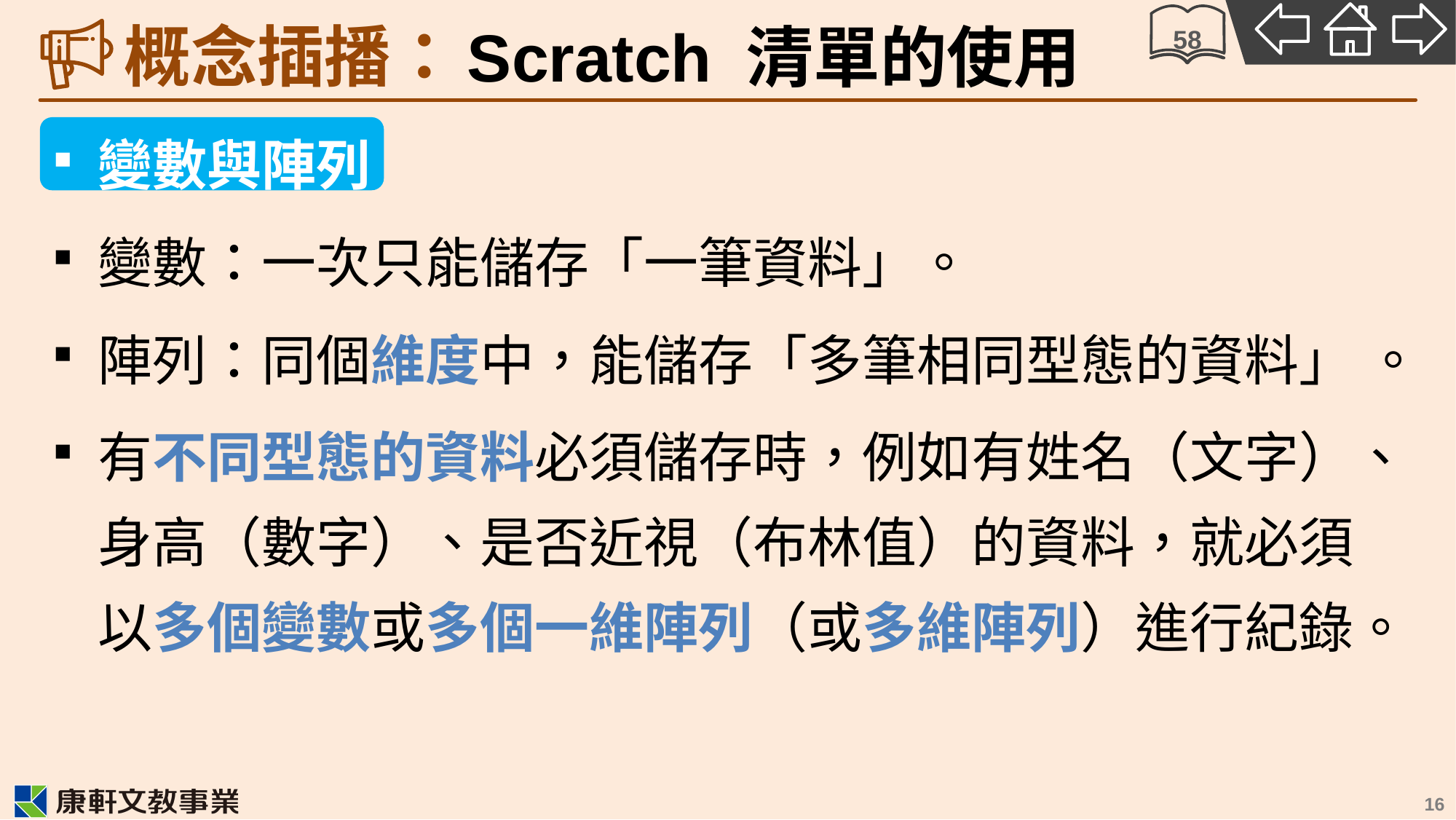

# Scratch 清單的使用
58

變數與陣列
變數：一次只能儲存「一筆資料」。
陣列：同個維度中，能儲存「多筆相同型態的資料」 。
有不同型態的資料必須儲存時，例如有姓名（文字）、身高（數字）、是否近視（布林值）的資料，就必須以多個變數或多個一維陣列（或多維陣列）進行紀錄。

16